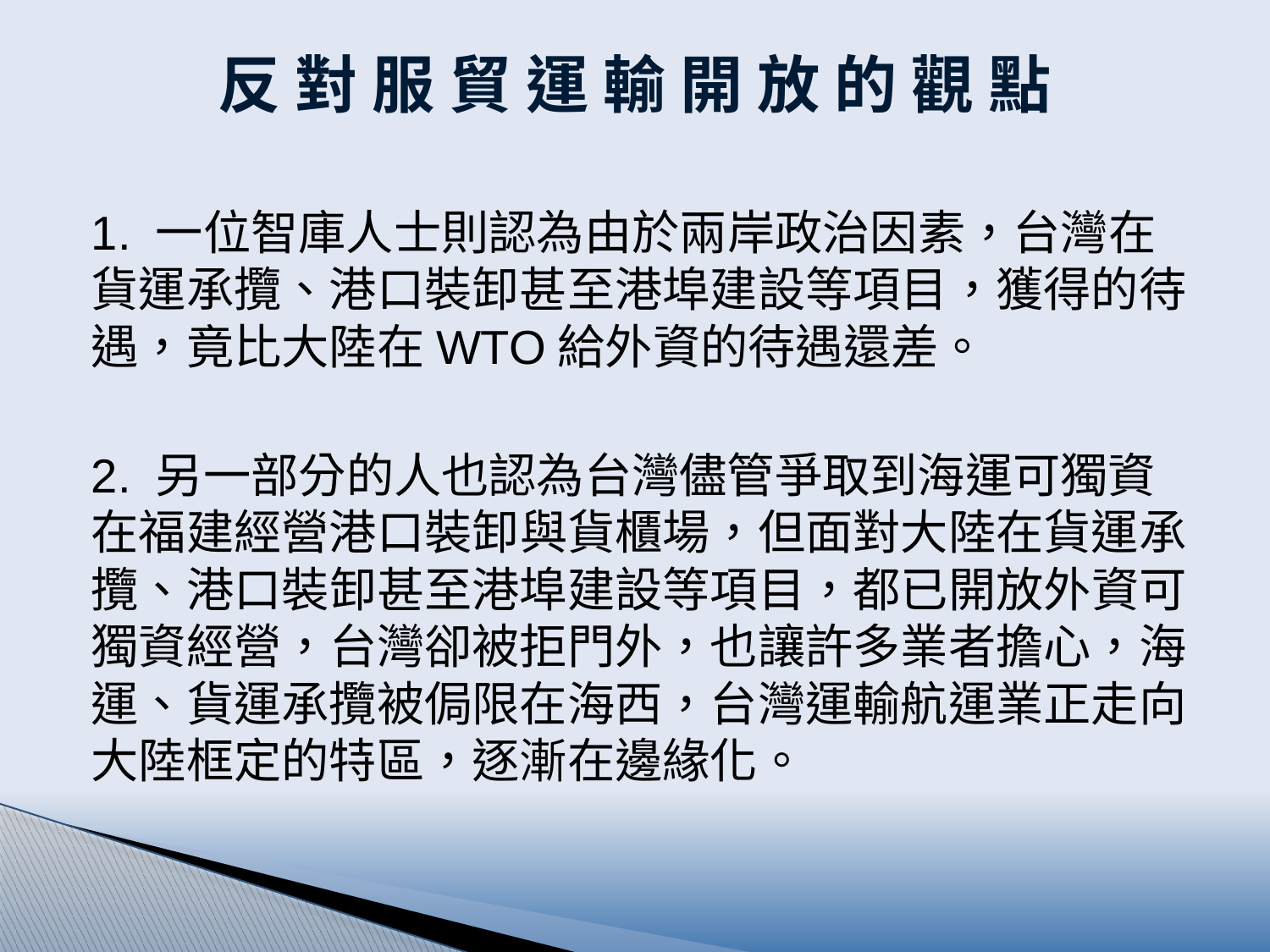

# 反 對 服 貿 運 輸 開 放 的 觀 點
1. 一位智庫人士則認為由於兩岸政治因素，台灣在貨運承攬、港口裝卸甚至港埠建設等項目，獲得的待遇，竟比大陸在WTO給外資的待遇還差。

2. 另一部分的人也認為台灣儘管爭取到海運可獨資在福建經營港口裝卸與貨櫃場，但面對大陸在貨運承攬、港口裝卸甚至港埠建設等項目，都已開放外資可獨資經營，台灣卻被拒門外，也讓許多業者擔心，海運、貨運承攬被侷限在海西，台灣運輸航運業正走向大陸框定的特區，逐漸在邊緣化。